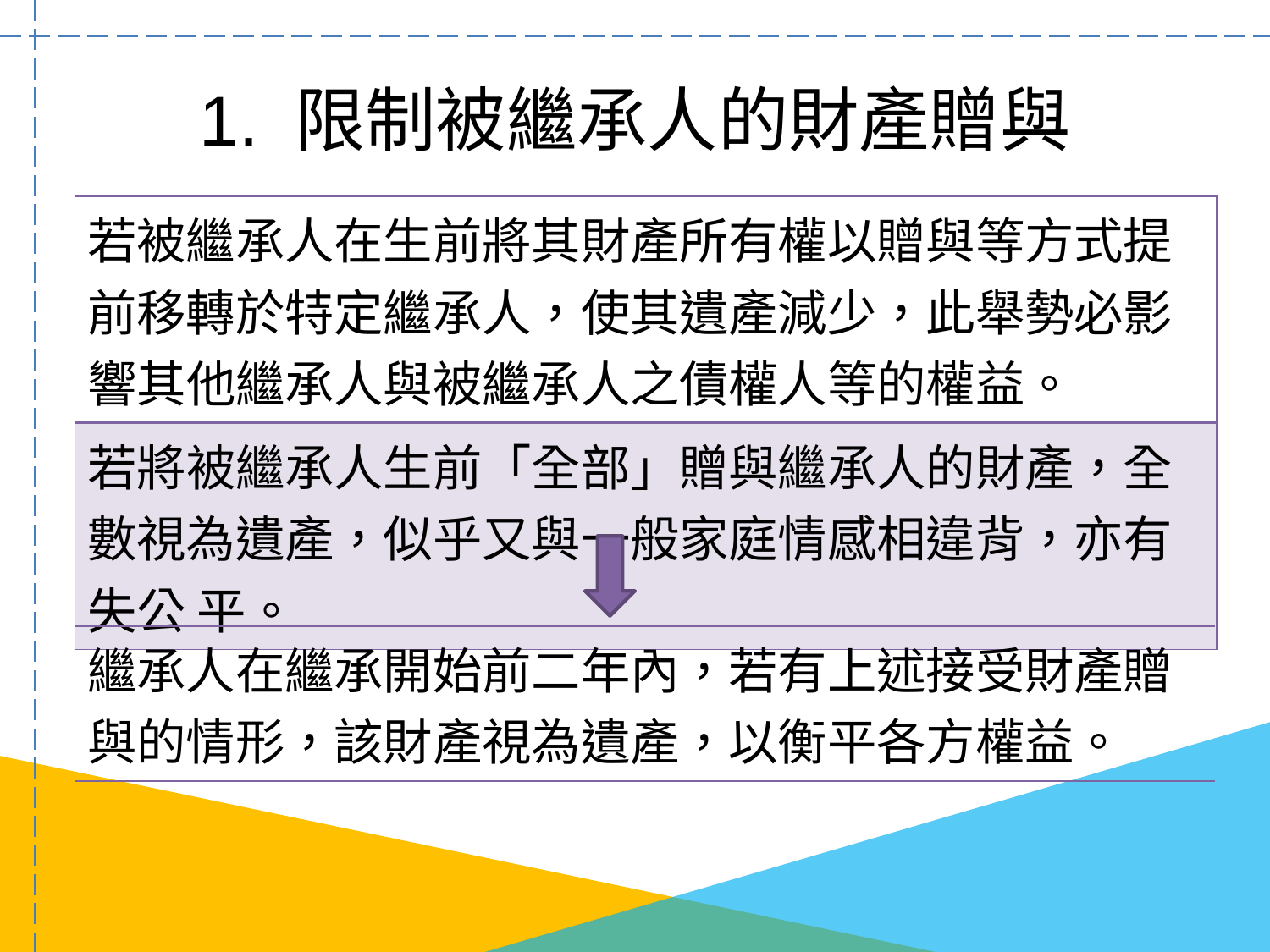

# 1. 限制被繼承人的財產贈與
| 若被繼承人在生前將其財產所有權以贈與等方式提前移轉於特定繼承人，使其遺產減少，此舉勢必影響其他繼承人與被繼承人之債權人等的權益。 |
| --- |
| 若將被繼承人生前「全部」贈與繼承人的財產，全 數視為遺產，似乎又與一般家庭情感相違背，亦有失公 平。 |

| 繼承人在繼承開始前二年內，若有上述接受財產贈與的情形，該財產視為遺產，以衡平各方權益。 |
| --- |